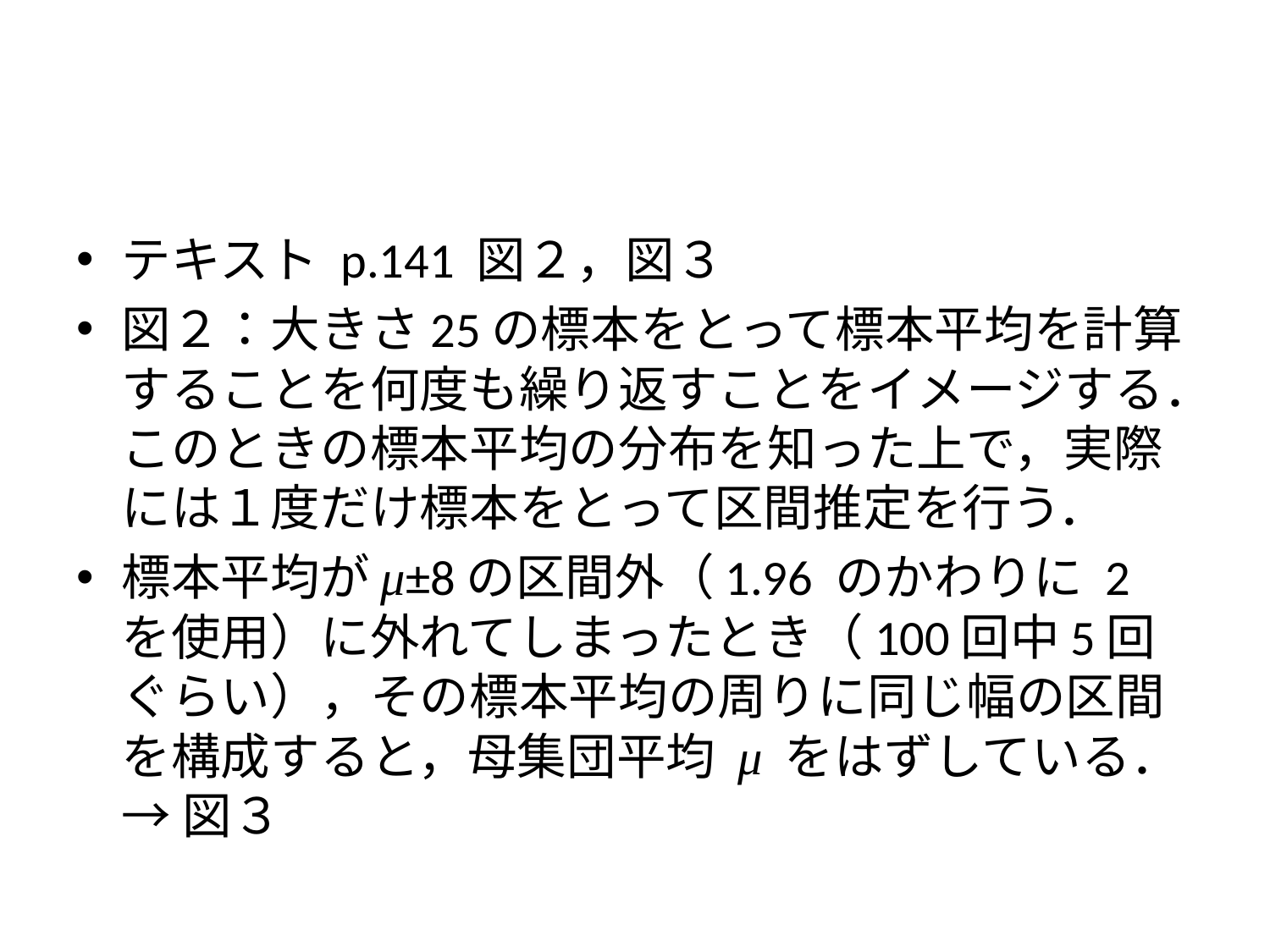

#
テキスト p.141 図２，図３
図２：大きさ25の標本をとって標本平均を計算することを何度も繰り返すことをイメージする．このときの標本平均の分布を知った上で，実際には１度だけ標本をとって区間推定を行う．
標本平均がμ±8の区間外（1.96 のかわりに 2 を使用）に外れてしまったとき（100回中5回ぐらい），その標本平均の周りに同じ幅の区間を構成すると，母集団平均 μ をはずしている．→ 図３